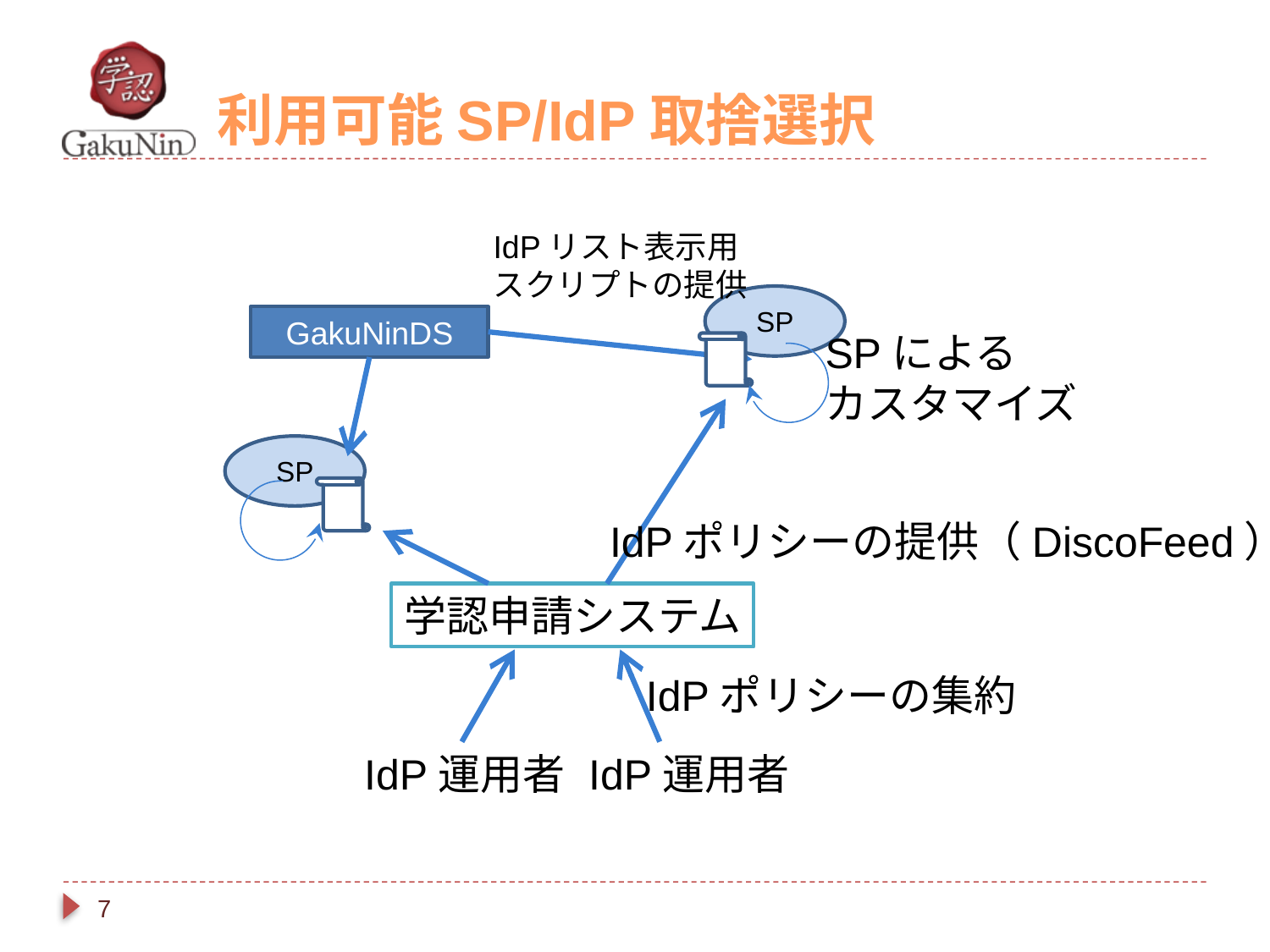

# 利用可能SP/IdP取捨選択
IdPリスト表示用
スクリプトの提供
SP
GakuNinDS
SPによる
カスタマイズ

SP

IdPポリシーの提供（DiscoFeed）
学認申請システム
IdPポリシーの集約
IdP運用者
IdP運用者
7